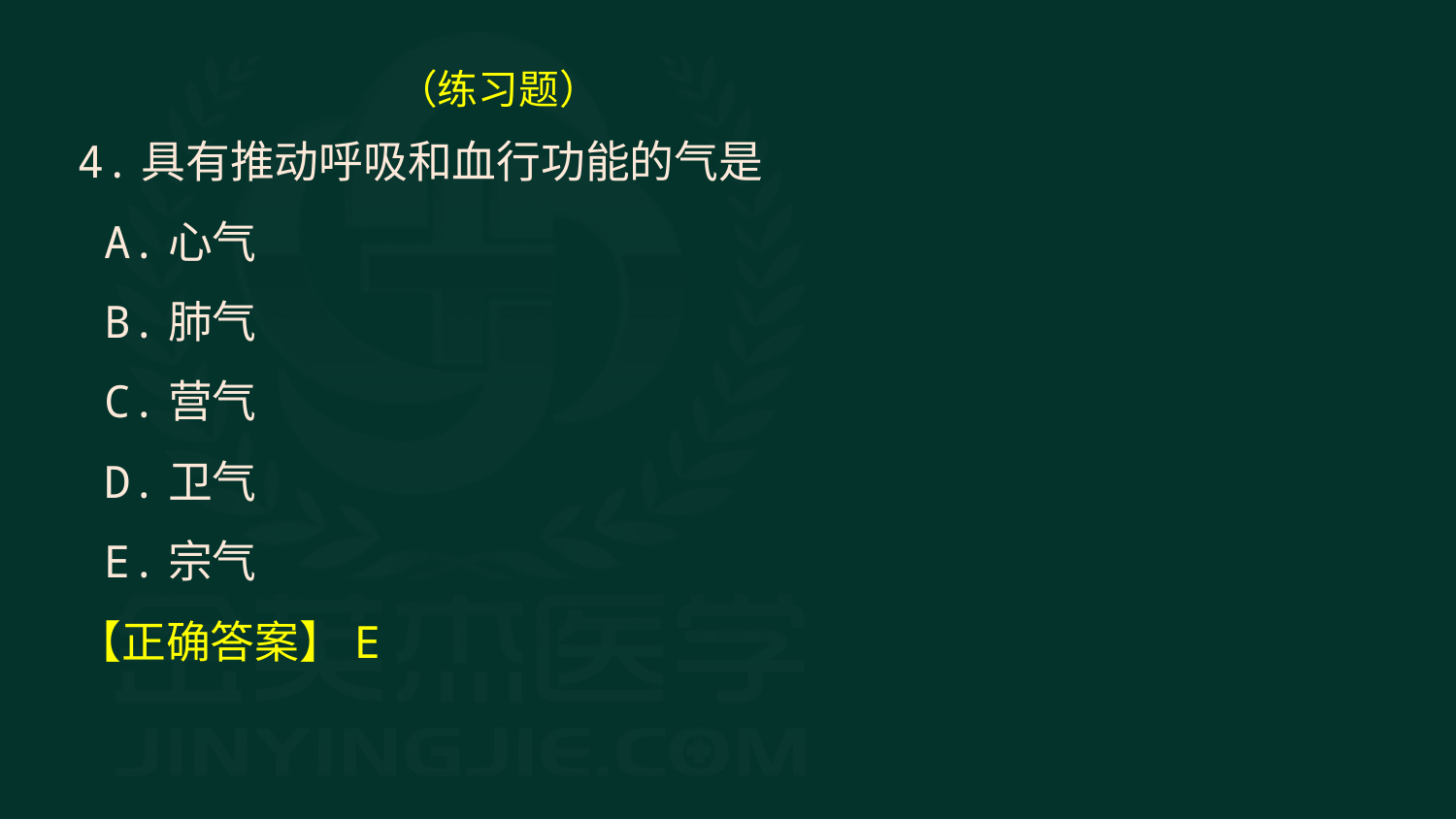

（练习题）
4.具有推动呼吸和血行功能的气是
 A.心气
 B.肺气
 C.营气
 D.卫气
 E.宗气
【正确答案】E